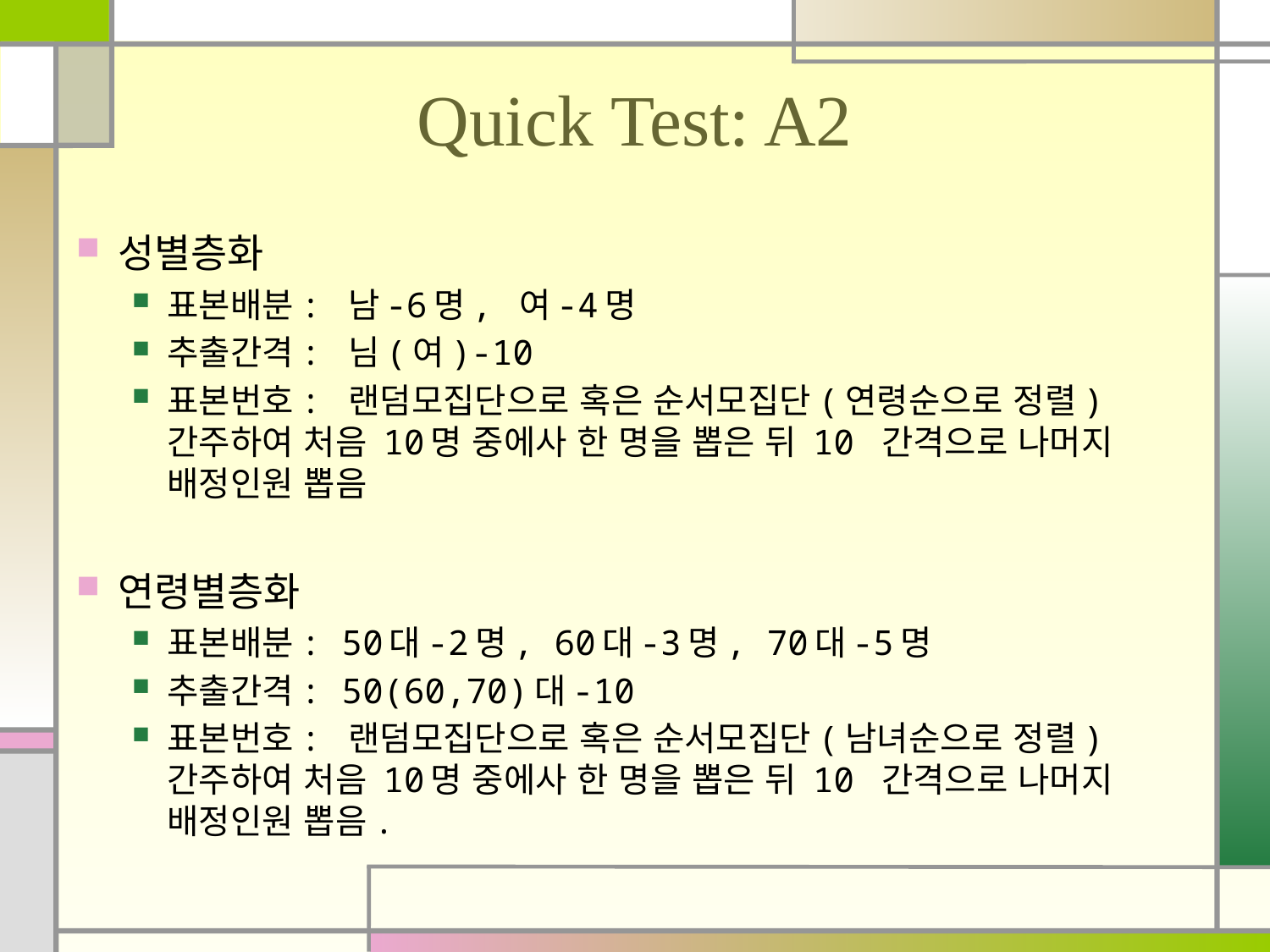

# Quick Test: A2
성별층화
표본배분: 남-6명, 여-4명
추출간격: 님(여)-10
표본번호: 랜덤모집단으로 혹은 순서모집단(연령순으로 정렬) 간주하여 처음 10명 중에사 한 명을 뽑은 뒤 10 간격으로 나머지 배정인원 뽑음

연령별층화
표본배분: 50대-2명, 60대-3명, 70대-5명
추출간격: 50(60,70)대-10
표본번호: 랜덤모집단으로 혹은 순서모집단(남녀순으로 정렬) 간주하여 처음 10명 중에사 한 명을 뽑은 뒤 10 간격으로 나머지 배정인원 뽑음.